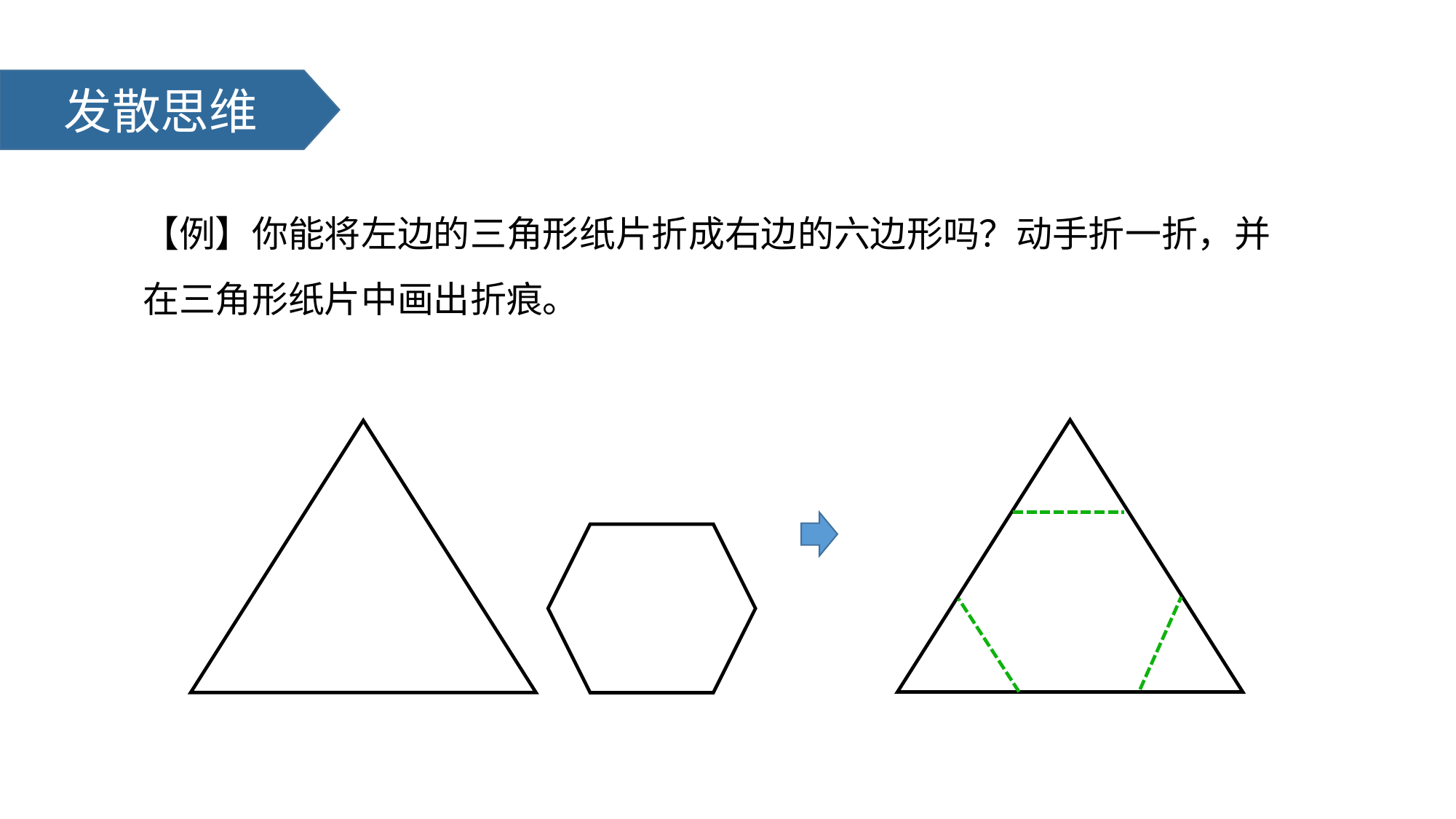

发散思维
【例】你能将左边的三角形纸片折成右边的六边形吗？动手折一折，并在三角形纸片中画出折痕。